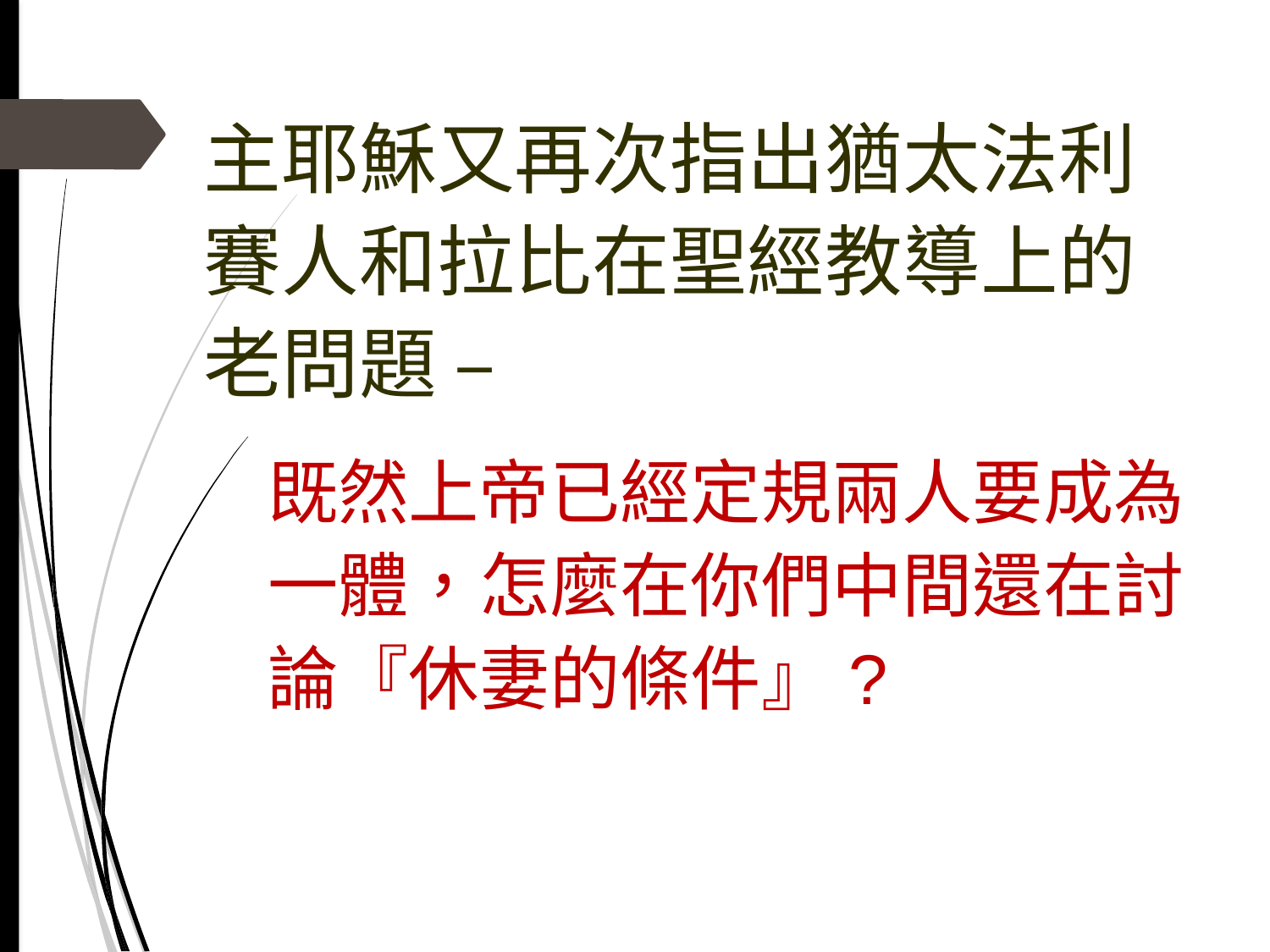

主耶穌又再次指出猶太法利賽人和拉比在聖經教導上的老問題 –
既然上帝已經定規兩人要成為一體，怎麼在你們中間還在討論『休妻的條件』?